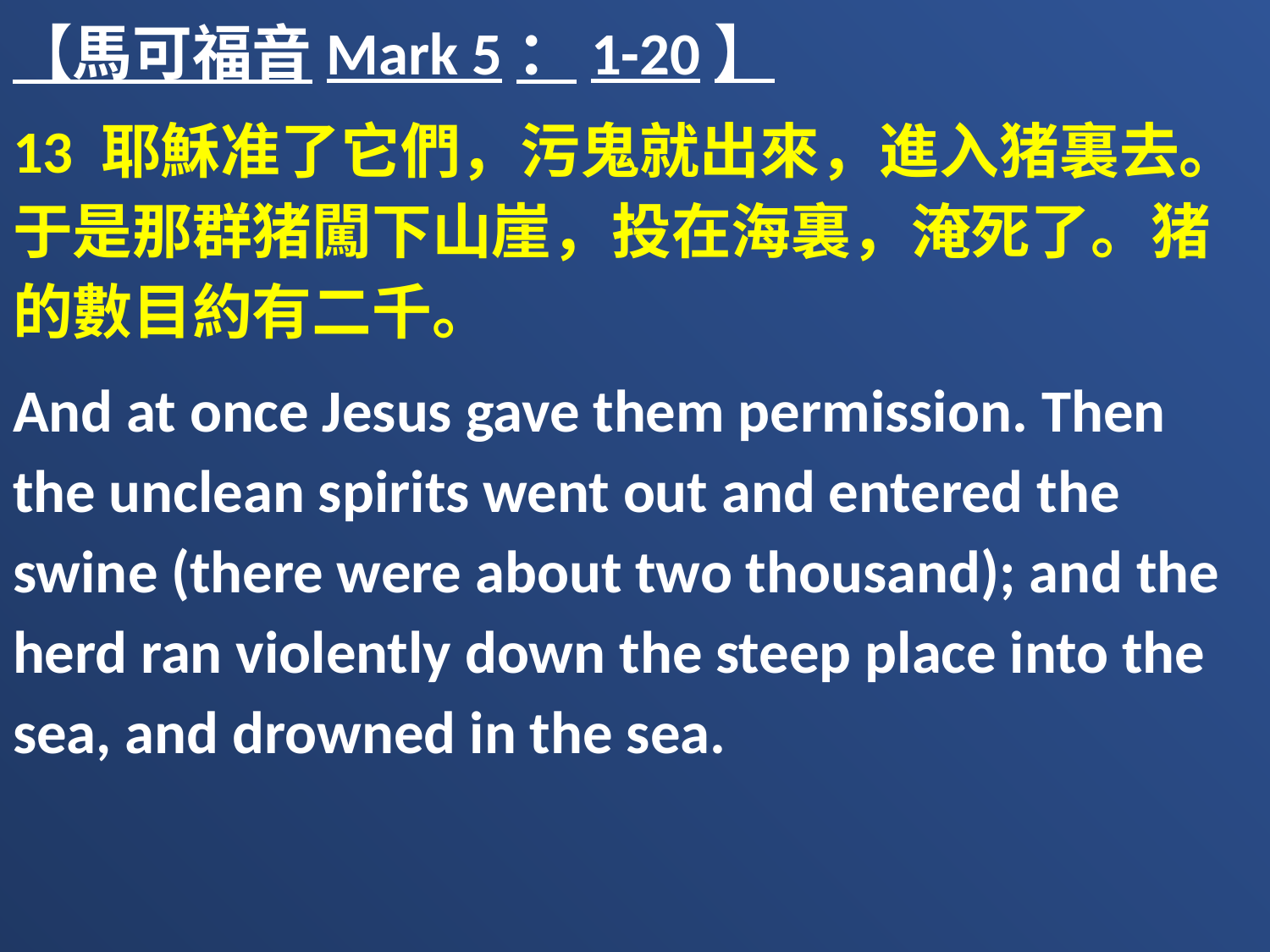

【馬可福音Mark 5：1-20】
13 耶穌准了它們，污鬼就出來，進入猪裏去。于是那群猪闖下山崖，投在海裏，淹死了。猪的數目約有二千。
And at once Jesus gave them permission. Then the unclean spirits went out and entered the swine (there were about two thousand); and the herd ran violently down the steep place into the sea, and drowned in the sea.